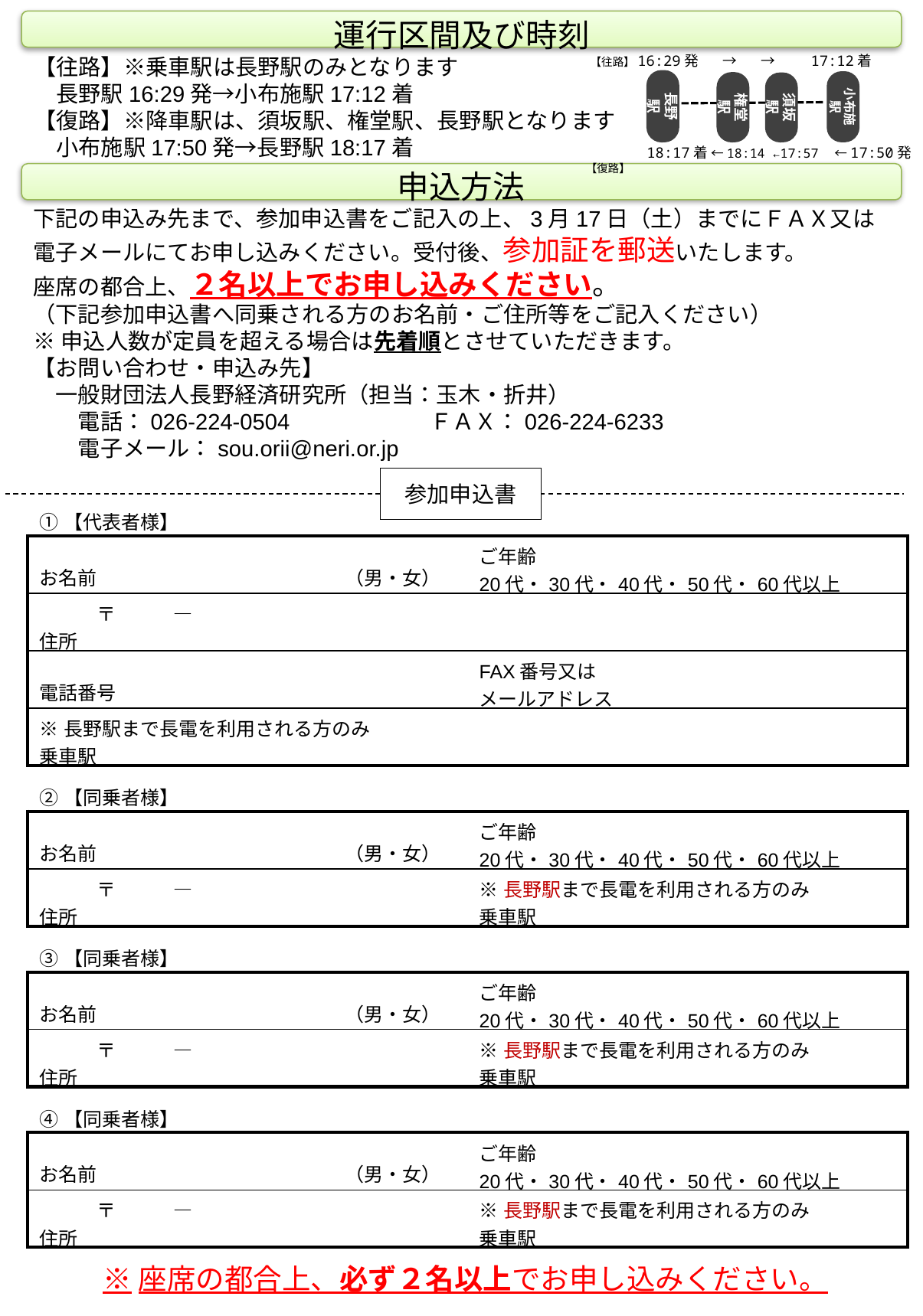

運行区間及び時刻
【往路】※乗車駅は長野駅のみとなります
　長野駅16:29発→小布施駅17:12着
【復路】※降車駅は、須坂駅、権堂駅、長野駅となります
　小布施駅17:50発→長野駅18:17着

【往路】16:29発　   →　   → 　　17:12着
長野駅
小布施駅
権堂駅
須坂駅
　　　　18:17着 ←18:14 ←17:57　←17:50発【復路】
申込方法
下記の申込み先まで、参加申込書をご記入の上、3月17日（土）までにＦＡＸ又は電子メールにてお申し込みください。受付後、参加証を郵送いたします。
座席の都合上、２名以上でお申し込みください。
（下記参加申込書へ同乗される方のお名前・ご住所等をご記入ください）
※申込人数が定員を超える場合は先着順とさせていただきます。
【お問い合わせ・申込み先】
　一般財団法人長野経済研究所（担当：玉木・折井）
　　電話：026-224-0504　　　　　　ＦＡＸ：026-224-6233
　　電子メール：sou.orii@neri.or.jp

参加申込書
| ①【代表者様】 |  |
| --- | --- |
| お名前　　　　　　　　　　　　　（男・女） | ご年齢 20代・30代・40代・50代・60代以上 |
| 〒　　　― 住所 |  |
| 電話番号 | FAX番号又は メールアドレス |
| ※長野駅まで長電を利用される方のみ 乗車駅 |  |
| ②【同乗者様】 |  |
| --- | --- |
| お名前　　　　　　　　　　　　　（男・女） | ご年齢 20代・30代・40代・50代・60代以上 |
| 〒　　　― 住所 | ※長野駅まで長電を利用される方のみ 乗車駅 |
| ③【同乗者様】 |  |
| --- | --- |
| お名前　　　　　　　　　　　　　（男・女） | ご年齢 20代・30代・40代・50代・60代以上 |
| 〒　　　― 住所 | ※長野駅まで長電を利用される方のみ 乗車駅 |
| ④【同乗者様】 |  |
| --- | --- |
| お名前　　　　　　　　　　　　　（男・女） | ご年齢 20代・30代・40代・50代・60代以上 |
| 〒　　　― 住所 | ※長野駅まで長電を利用される方のみ 乗車駅 |
※座席の都合上、必ず２名以上でお申し込みください。